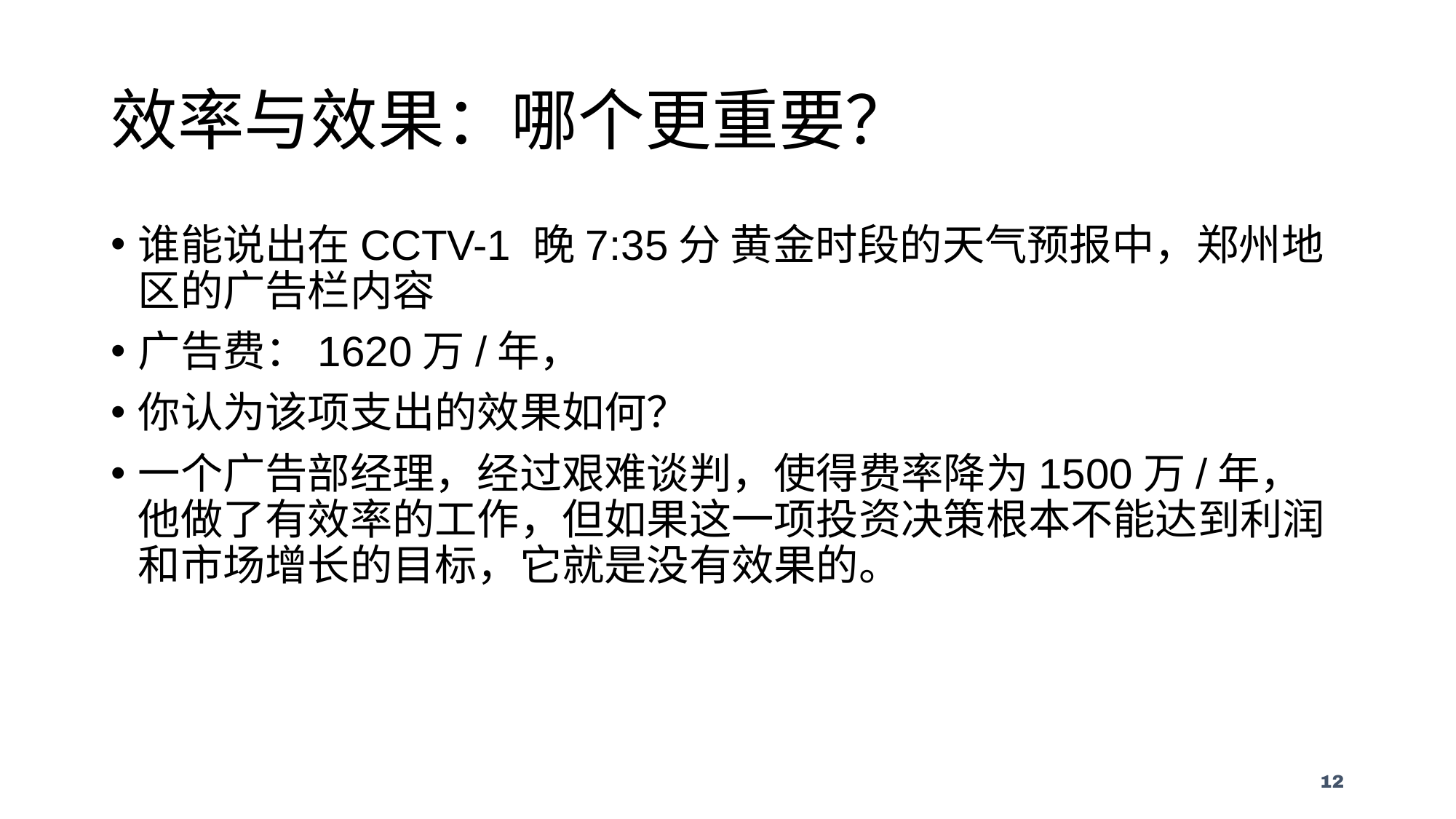

# 效率与效果：哪个更重要？
谁能说出在CCTV-1 晚7:35分 黄金时段的天气预报中，郑州地区的广告栏内容
广告费：1620万/年，
你认为该项支出的效果如何？
一个广告部经理，经过艰难谈判，使得费率降为1500万/年，他做了有效率的工作，但如果这一项投资决策根本不能达到利润和市场增长的目标，它就是没有效果的。
12